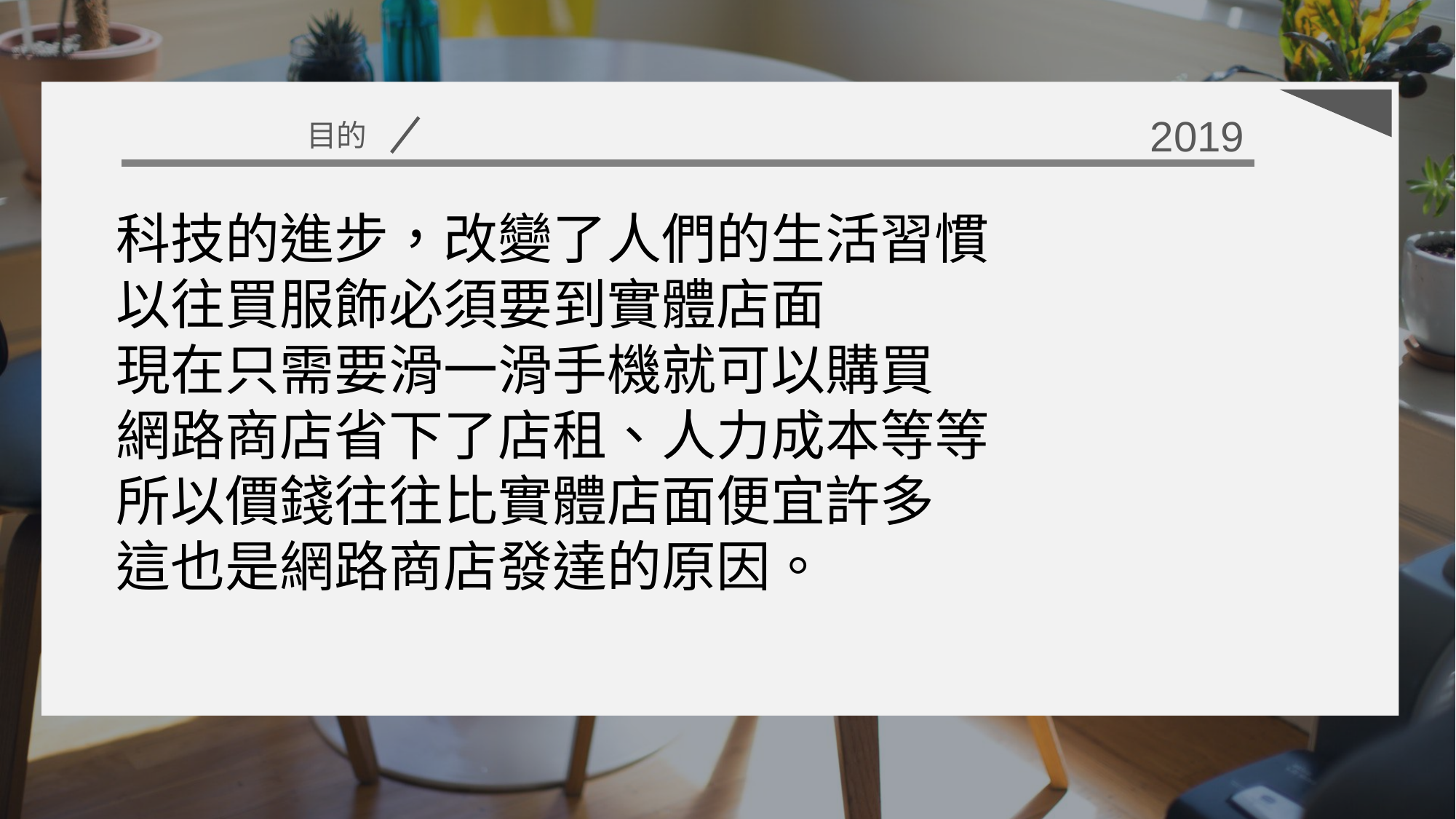

2019
目的

科技的進步，改變了人們的生活習慣
以往買服飾必須要到實體店面
現在只需要滑一滑手機就可以購買
網路商店省下了店租、人力成本等等
所以價錢往往比實體店面便宜許多
這也是網路商店發達的原因。
2